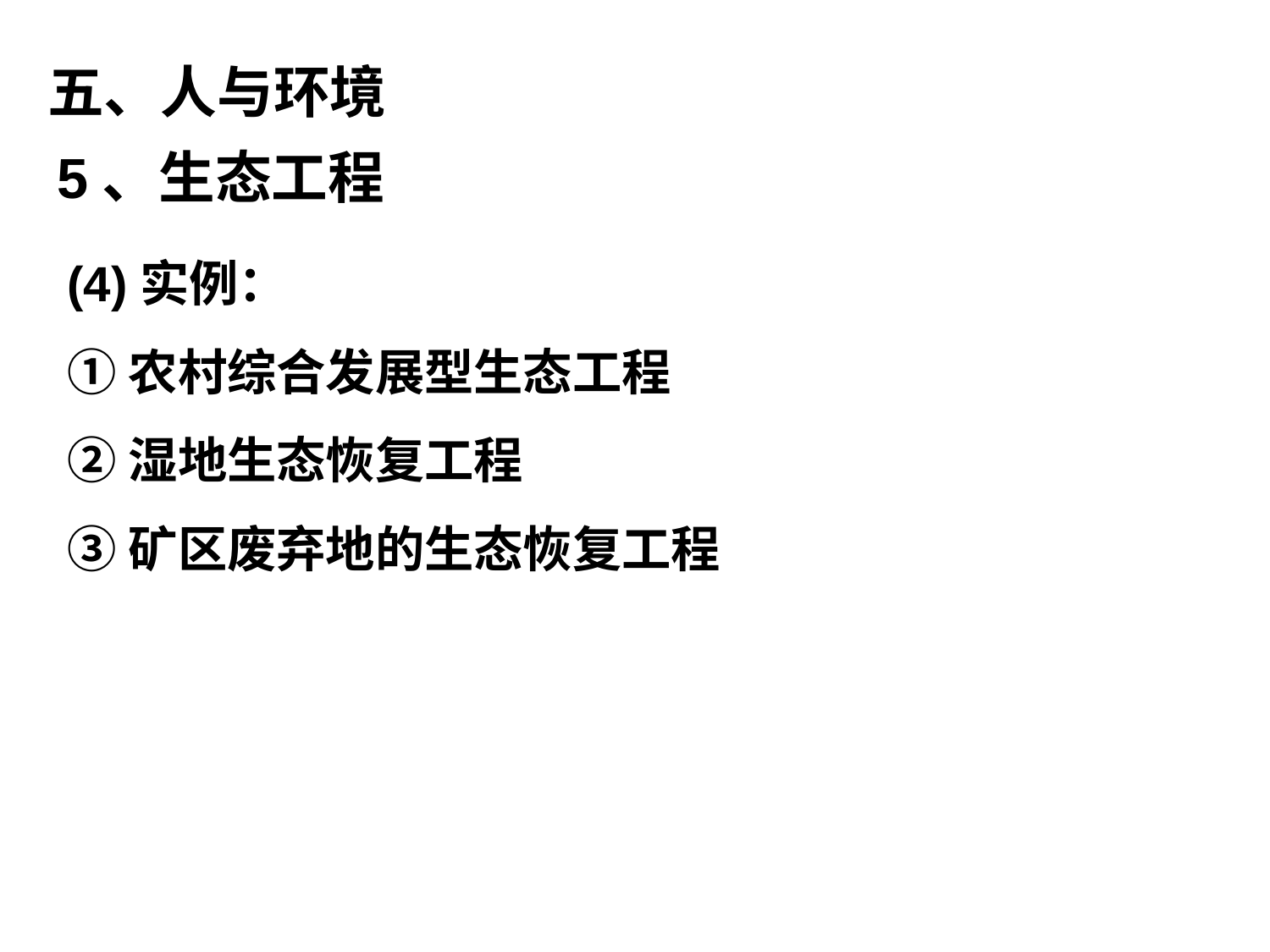

五、人与环境
5、生态工程
(4)实例：
①农村综合发展型生态工程
②湿地生态恢复工程
③矿区废弃地的生态恢复工程